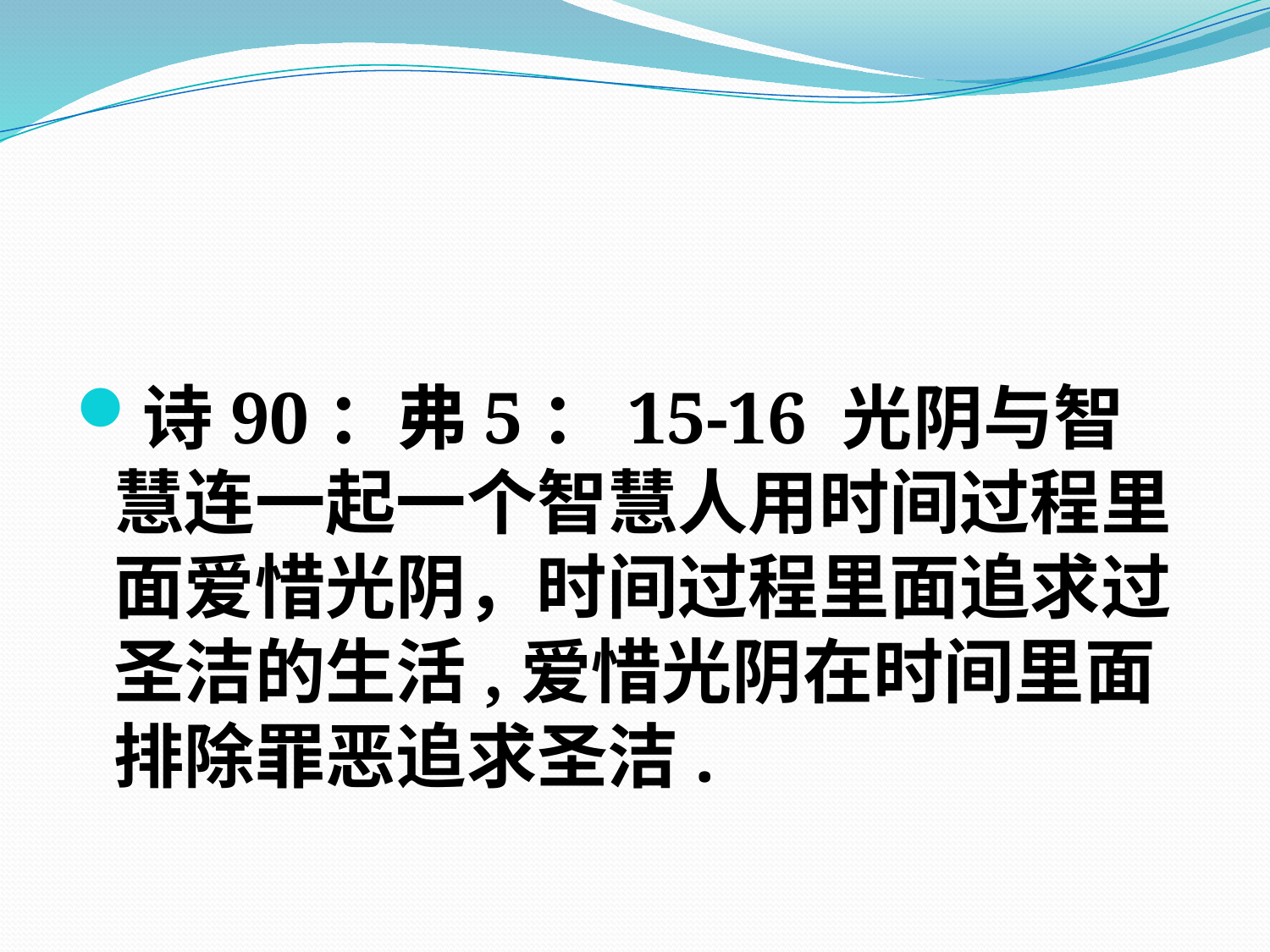

#

诗90：弗5：15-16 光阴与智慧连一起一个智慧人用时间过程里面爱惜光阴，时间过程里面追求过圣洁的生活,爱惜光阴在时间里面排除罪恶追求圣洁.